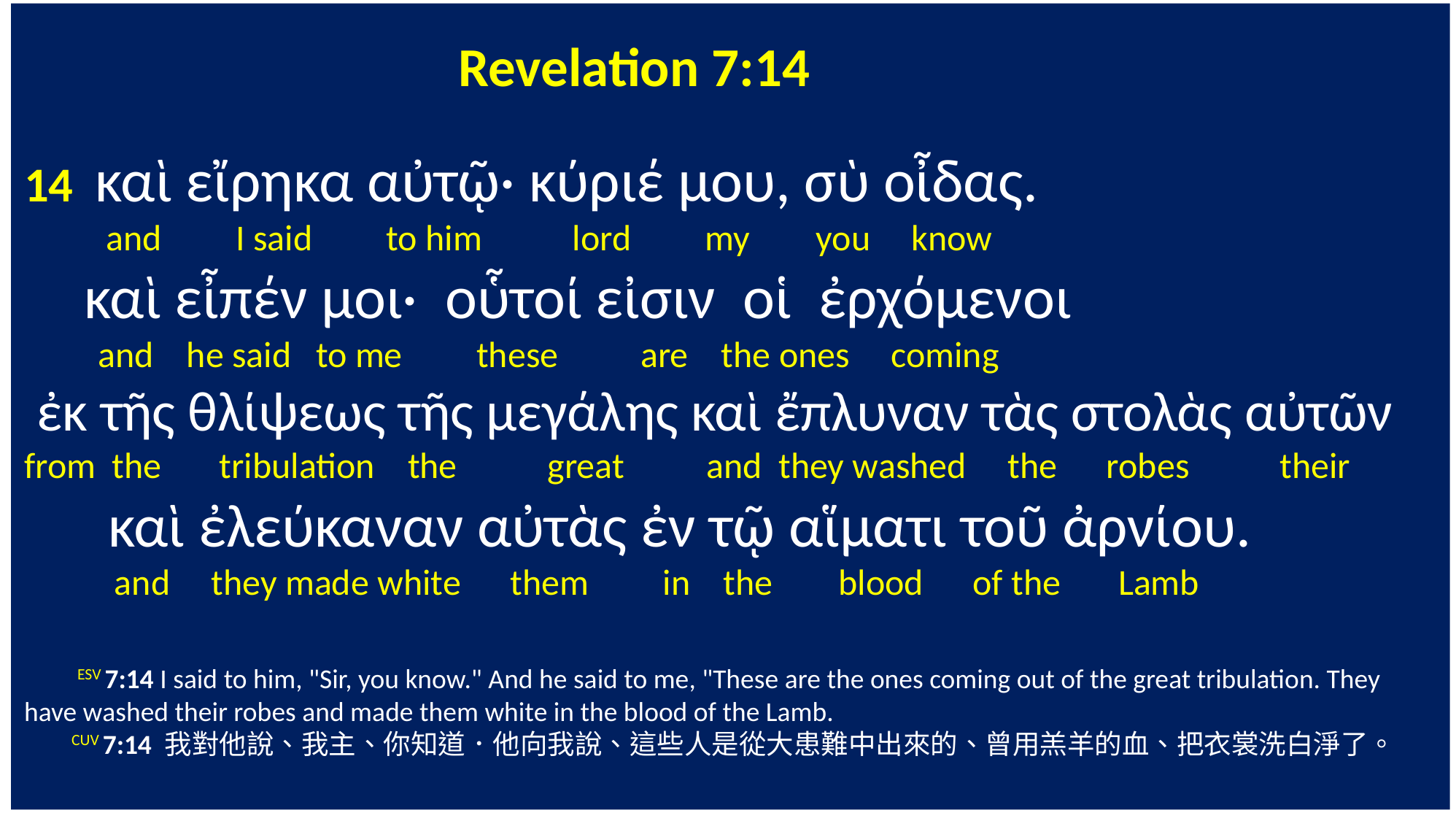

Revelation 7:14

14  καὶ εἴρηκα αὐτῷ· κύριέ μου, σὺ οἶδας.
          and         I said         to him           lord         my        you     know
     καὶ εἶπέν μοι·  οὗτοί εἰσιν  οἱ  ἐρχόμενοι
         and    he said   to me         these          are    the ones     coming
 ἐκ τῆς θλίψεως τῆς μεγάλης καὶ ἔπλυναν τὰς στολὰς αὐτῶν
from  the       tribulation    the           great          and  they washed     the      robes           their
       καὶ ἐλεύκαναν αὐτὰς ἐν τῷ αἵματι τοῦ ἀρνίου.
           and     they made white      them         in    the        blood      of the       Lamb

         ESV 7:14 I said to him, "Sir, you know." And he said to me, "These are the ones coming out of the great tribulation. They have washed their robes and made them white in the blood of the Lamb.
             CUV 7:14 我對他說、我主、你知道．他向我說、這些人是從大患難中出來的、曾用羔羊的血、把衣裳洗白淨了。